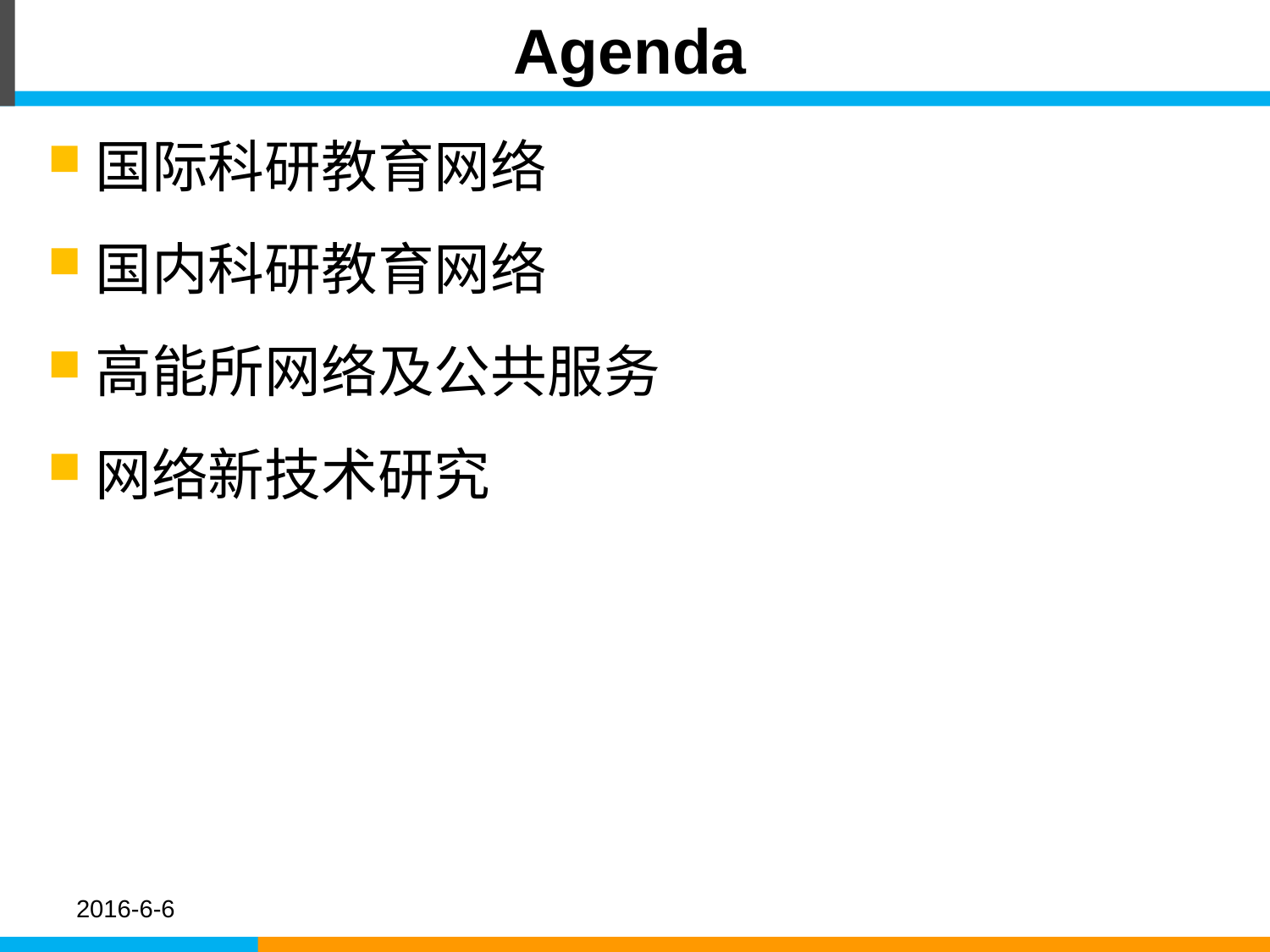

# Agenda
国际科研教育网络
国内科研教育网络
高能所网络及公共服务
网络新技术研究

2016-6-6